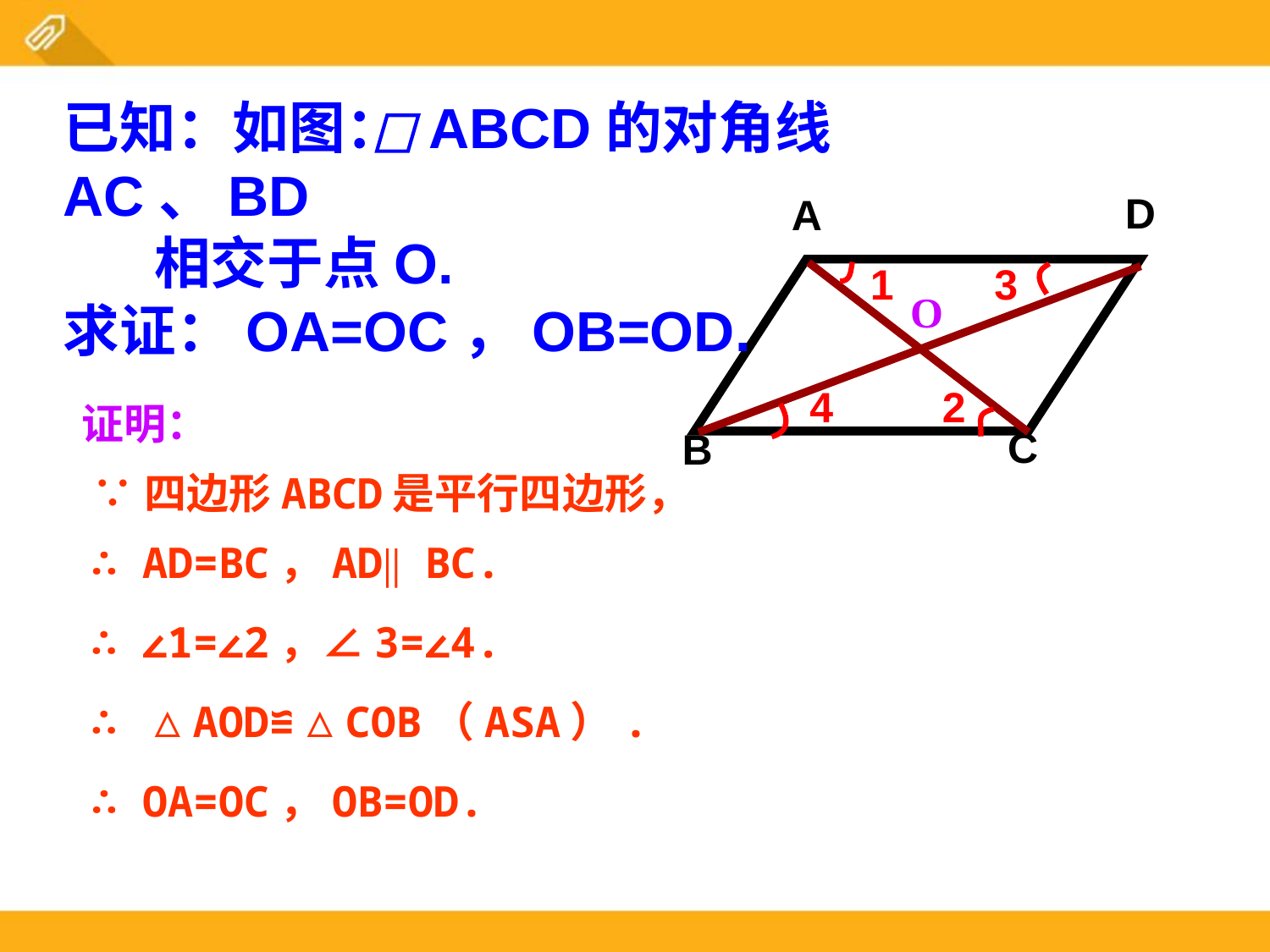

已知：如图： ABCD的对角线AC、BD
      相交于点O.
求证：OA=OC，OB=OD.

D
A

C
B
1
3

4
2
   证明：
∵四边形ABCD是平行四边形，
∴ AD=BC，AD∥BC.
∴ ∠1=∠2，∠3=∠4.
∴ △AOD≌△COB（ASA）.
∴ OA=OC，OB=OD.

O